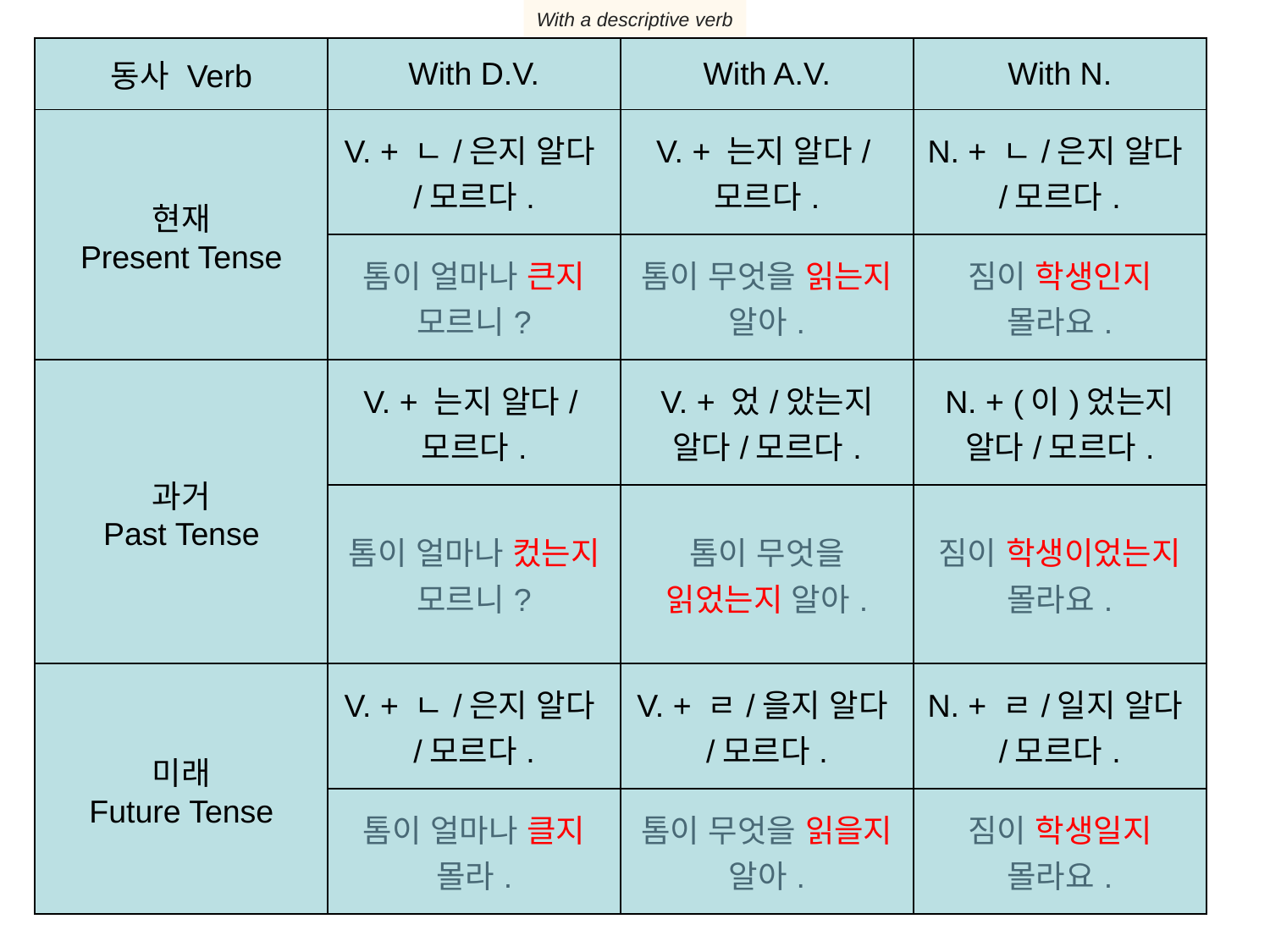

With a descriptive verb
| 동사 Verb | With D.V. | With A.V. | With N. |
| --- | --- | --- | --- |
| 현재 Present Tense | V. + ㄴ/은지 알다/모르다. | V. + 는지 알다/모르다. | N. + ㄴ/은지 알다/모르다. |
|  | 톰이 얼마나 큰지 모르니? | 톰이 무엇을 읽는지 알아. | 짐이 학생인지 몰라요. |
| 과거 Past Tense | V. + 는지 알다/모르다. | V. + 었/았는지 알다/모르다. | N. + (이)었는지 알다/모르다. |
|  | 톰이 얼마나 컸는지 모르니? | 톰이 무엇을 읽었는지 알아. | 짐이 학생이었는지 몰라요. |
| 미래 Future Tense | V. + ㄴ/은지 알다/모르다. | V. + ㄹ/을지 알다/모르다. | N. + ㄹ/일지 알다/모르다. |
|  | 톰이 얼마나 클지 몰라. | 톰이 무엇을 읽을지 알아. | 짐이 학생일지 몰라요. |
#